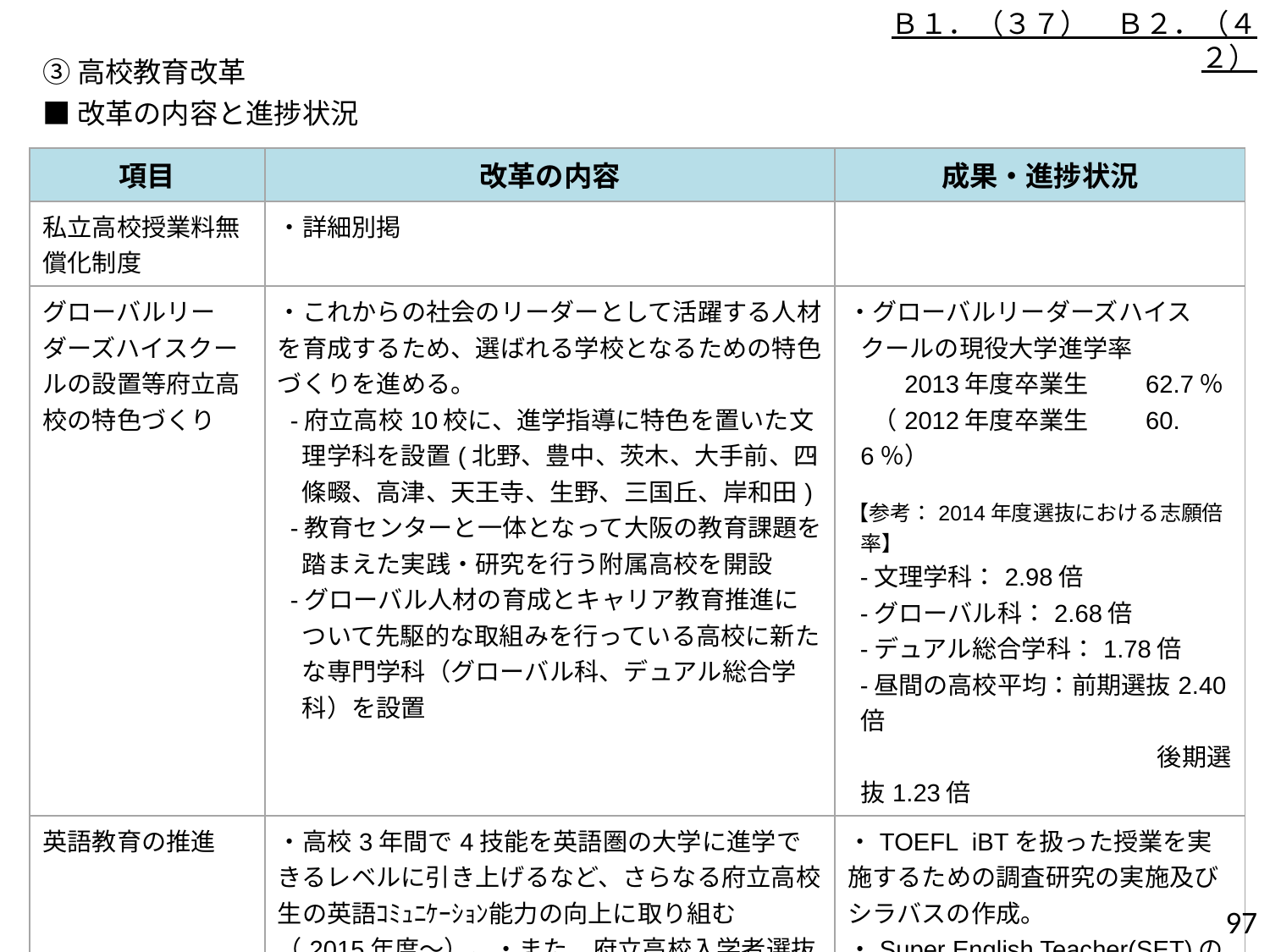

Ｂ１．（３７）　Ｂ２．（４２）
③高校教育改革
■改革の内容と進捗状況
| 項目 | 改革の内容 | 成果・進捗状況 |
| --- | --- | --- |
| 私立高校授業料無償化制度 | ・詳細別掲 |  |
| グローバルリーダーズハイスクールの設置等府立高校の特色づくり | ・これからの社会のリーダーとして活躍する人材を育成するため、選ばれる学校となるための特色づくりを進める。 -府立高校10校に、進学指導に特色を置いた文理学科を設置(北野、豊中、茨木、大手前、四條畷、高津、天王寺、生野、三国丘、岸和田) -教育センターと一体となって大阪の教育課題を踏まえた実践・研究を行う附属高校を開設 -グローバル人材の育成とキャリア教育推進について先駆的な取組みを行っている高校に新たな専門学科（グローバル科、デュアル総合学科）を設置 | ・グローバルリーダーズハイスクールの現役大学進学率 　　2013年度卒業生　　62.7％ 　（2012年度卒業生　　60.6％） 【参考：2014年度選抜における志願倍率】 -文理学科：2.98倍 -グローバル科：2.68倍 -デュアル総合学科：1.78倍 -昼間の高校平均：前期選抜2.40倍 　　　　　　　　　　　　後期選抜1.23倍 |
| 英語教育の推進 | ・高校3年間で4技能を英語圏の大学に進学できるレベルに引き上げるなど、さらなる府立高校生の英語ｺﾐｭﾆｹｰｼｮﾝ能力の向上に取り組む（2015年度～）。・また、府立高校入学者選抜において、TOEFL iBTなどの外部検定の成績を活用（2017年度～）。 | ・TOEFL iBTを扱った授業を実施するための調査研究の実施及びシラバスの作成。 ・Super English Teacher(SET)の採用選考を実施（2014,2015年度）。 |
| 工科高校の充実強化 | ・2011～2013年度、工科高校等において老朽化した設備の更新を行うとともに、2014年度からは、工科高校9校を「高大連携重点型」「実践的技能養成重点型」「地域産業連携重点型」に指定し、役割を明確にして特色づくりを進める。 | ・2014年度、高大連携重点型3校に「工学系大学進学専科」を設置。 -淀川工科高校：1.25倍 -今宮工科高校：1.03倍 -茨木工科高校：1.00倍 |
97